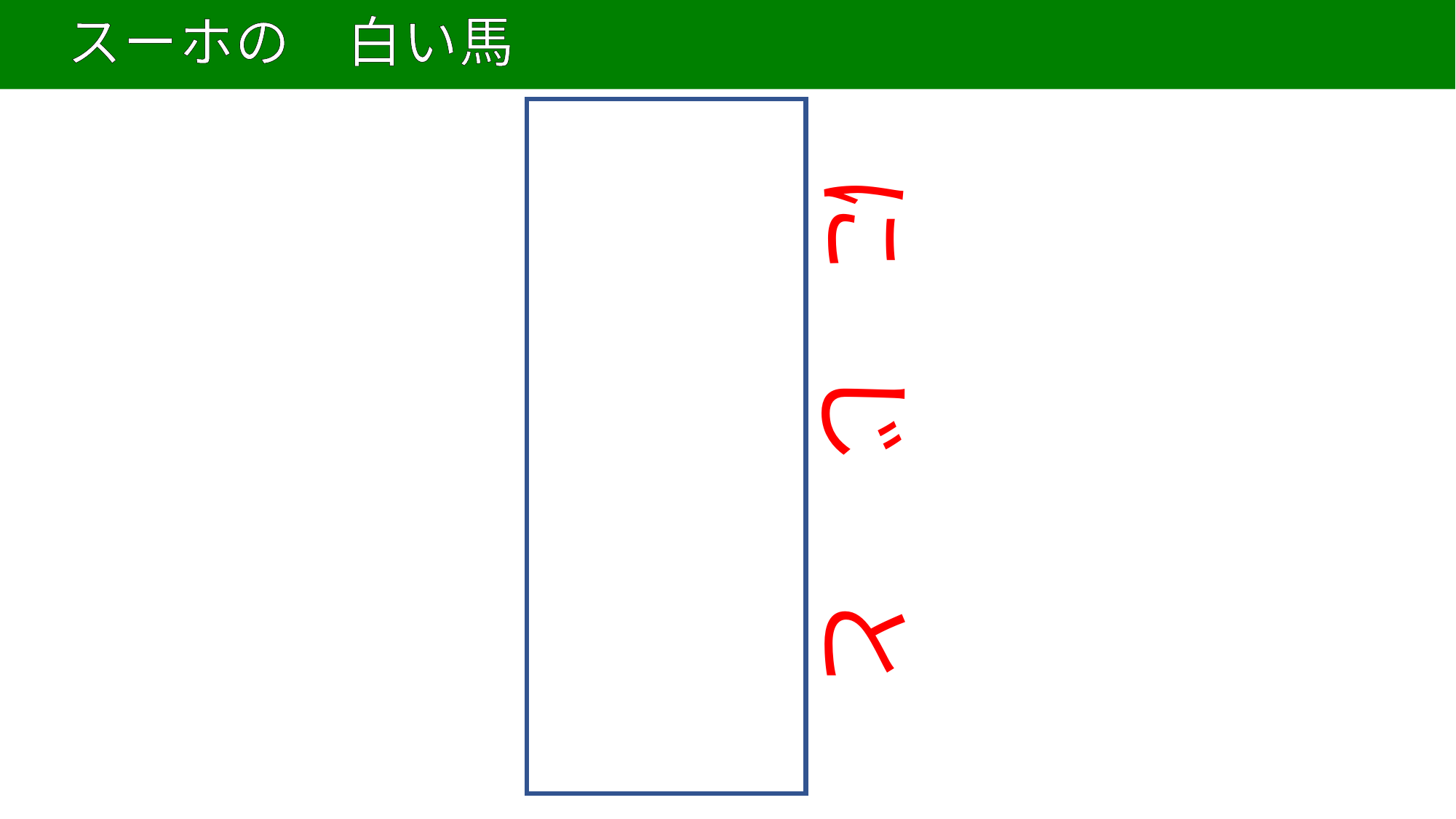

# スーホの　白い馬
74

二十頭
に
じっ
とう